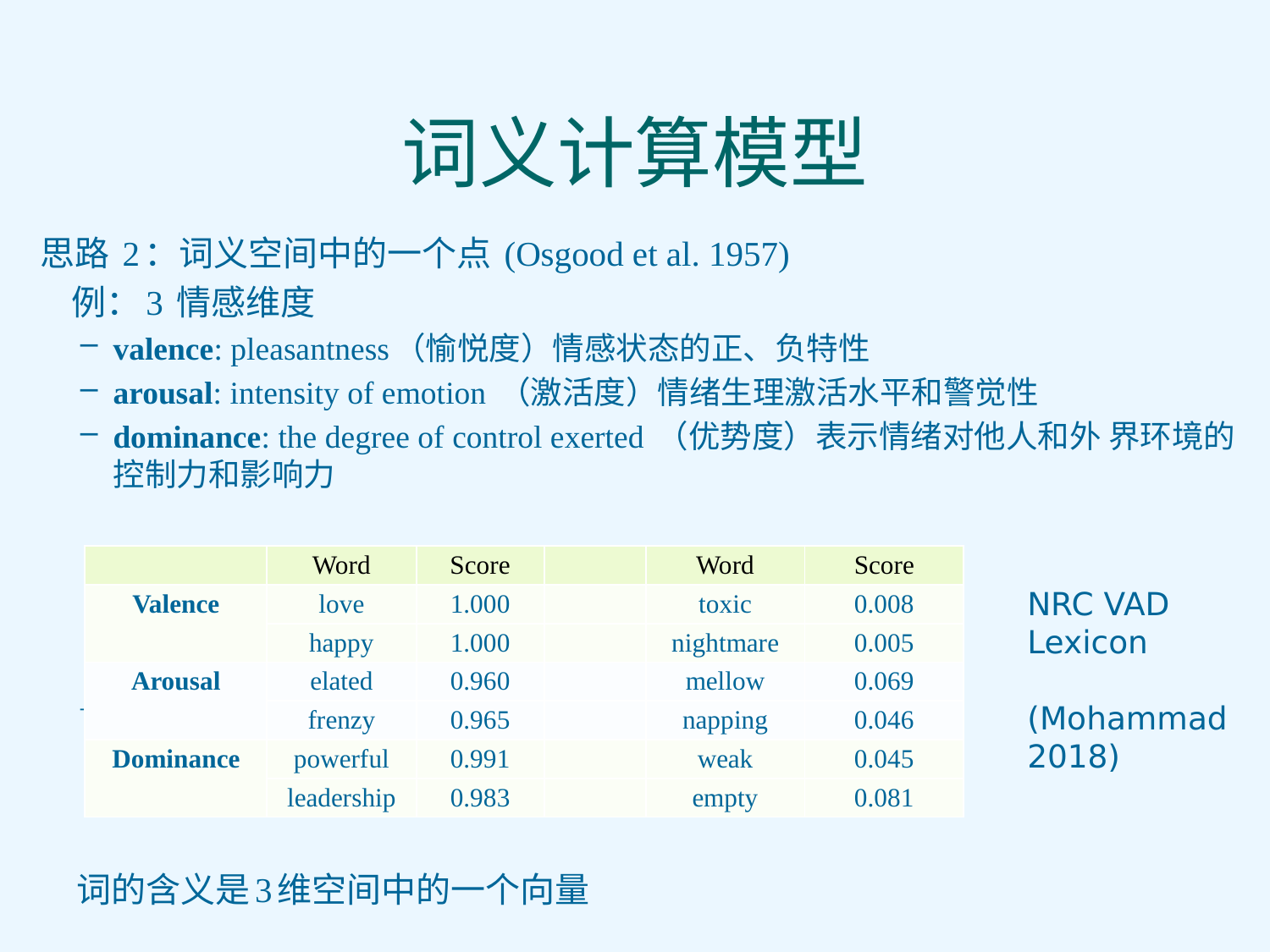

# 词义计算模型
 思路 2：词义空间中的一个点 (Osgood et al. 1957)
     例：3 情感维度
valence: pleasantness（愉悦度）情感状态的正、负特性
arousal: intensity of emotion （激活度）情绪生理激活水平和警觉性
dominance: the degree of control exerted （优势度）表示情绪对他人和外 界环境的控制力和影响力

      词的含义是3维空间中的一个向量
|  | Word | Score |  | Word | Score |
| --- | --- | --- | --- | --- | --- |
| Valence | love | 1.000 |  | toxic | 0.008 |
|  | happy | 1.000 |  | nightmare | 0.005 |
| Arousal | elated | 0.960 |  | mellow | 0.069 |
|  | frenzy | 0.965 |  | napping | 0.046 |
| Dominance | powerful | 0.991 |  | weak | 0.045 |
|  | leadership | 0.983 |  | empty | 0.081 |
NRC VAD Lexicon
 (Mohammad 2018)